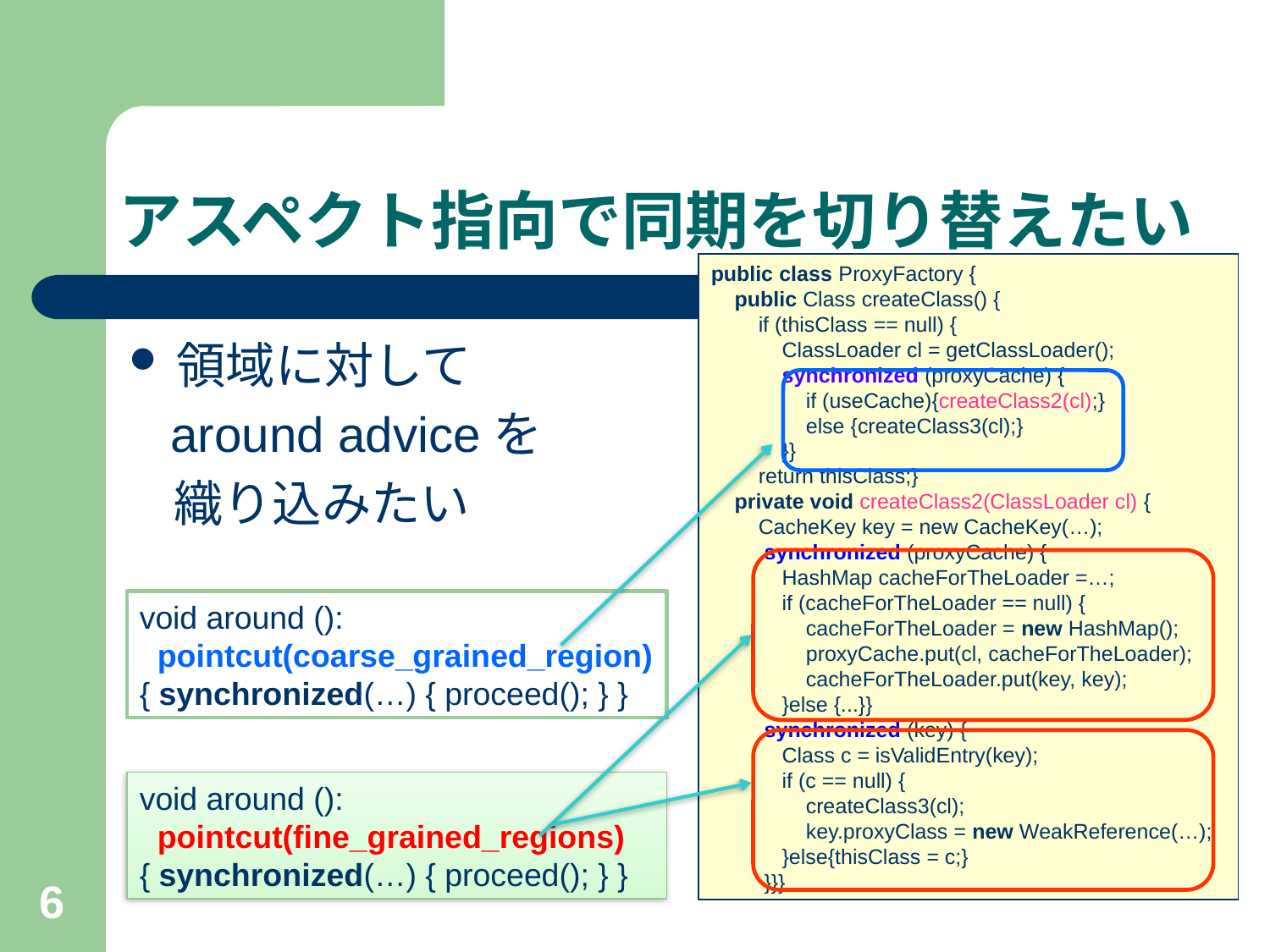

# アスペクト指向で同期を切り替えたい
public class ProxyFactory {
    public Class createClass() {
        if (thisClass == null) {
            ClassLoader cl = getClassLoader();
            synchronized (proxyCache) {
                if (useCache){createClass2(cl);}
                else {createClass3(cl);}
            }}
        return thisClass;}
    private void createClass2(ClassLoader cl) {
        CacheKey key = new CacheKey(…);
         synchronized (proxyCache) {
            HashMap cacheForTheLoader =…;
            if (cacheForTheLoader == null) {
                cacheForTheLoader = new HashMap();
                proxyCache.put(cl, cacheForTheLoader);
                cacheForTheLoader.put(key, key);
            }else {...}}
         synchronized (key) {
            Class c = isValidEntry(key);
            if (c == null) {
                createClass3(cl);
                key.proxyClass = new WeakReference(…);
            }else{thisClass = c;}
         }}}
領域に対して
   around adviceを
   織り込みたい

void around ():
  pointcut(coarse_grained_region) { synchronized(…) { proceed(); } }

void around ():
  pointcut(fine_grained_regions) { synchronized(…) { proceed(); } }
6